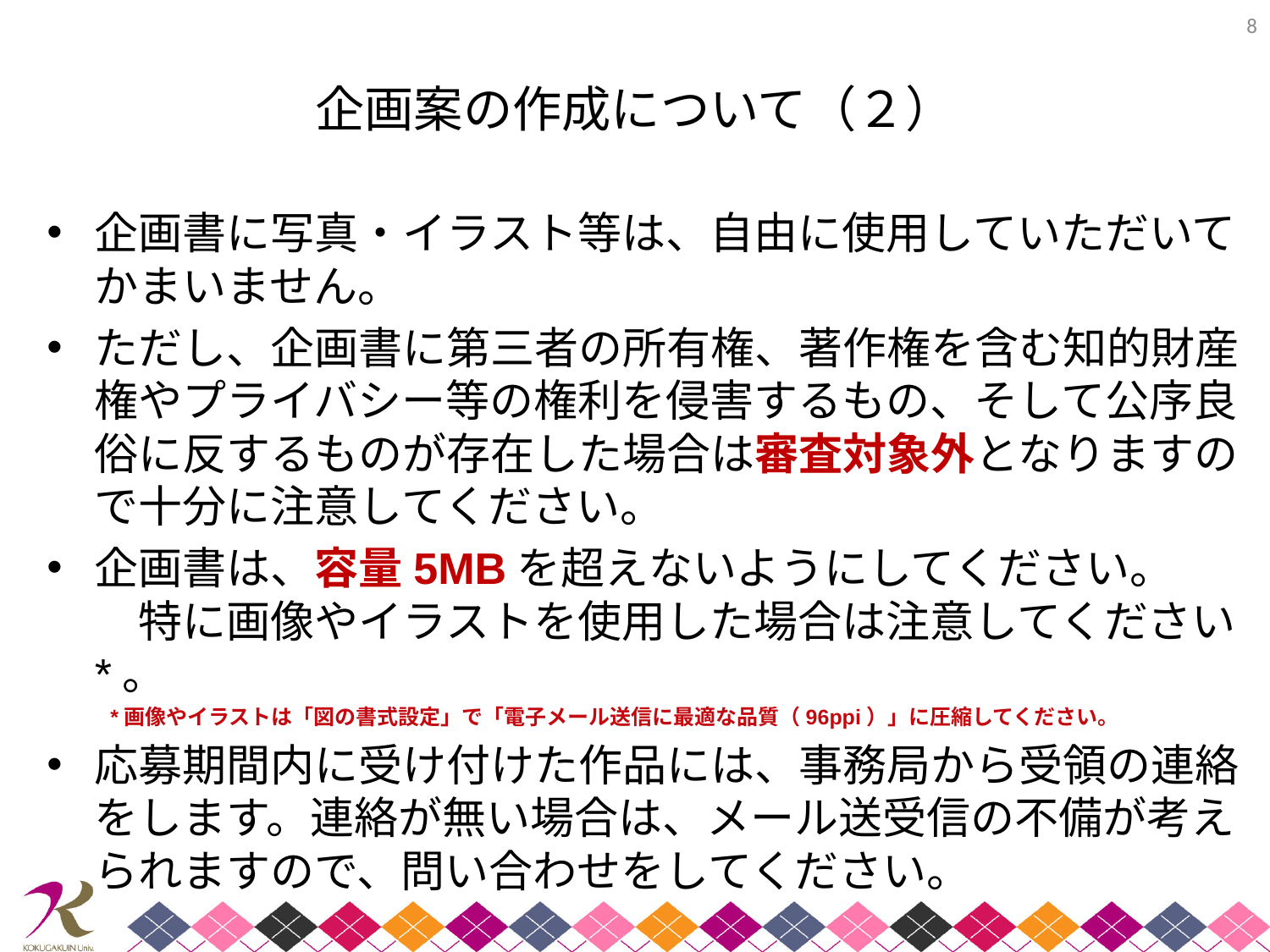

8
# 企画案の作成について（２）
企画書に写真・イラスト等は、自由に使用していただいてかまいません。
ただし、企画書に第三者の所有権、著作権を含む知的財産権やプライバシー等の権利を侵害するもの、そして公序良俗に反するものが存在した場合は審査対象外となりますので十分に注意してください。
企画書は、容量5MBを超えないようにしてください。　　特に画像やイラストを使用した場合は注意してください*。
*画像やイラストは「図の書式設定」で「電子メール送信に最適な品質（96ppi）」に圧縮してください。
応募期間内に受け付けた作品には、事務局から受領の連絡をします。連絡が無い場合は、メール送受信の不備が考えられますので、問い合わせをしてください。